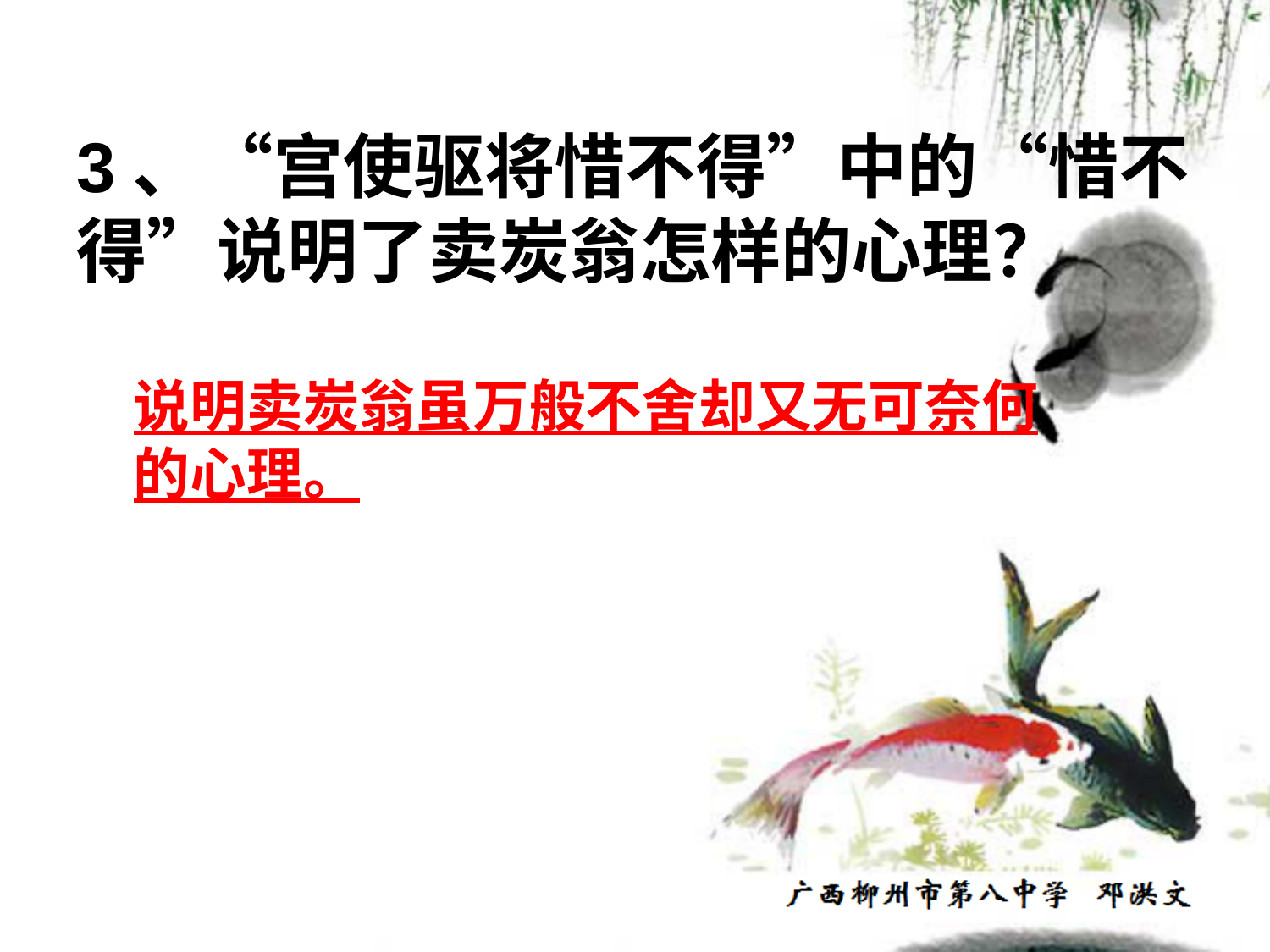

3、“宫使驱将惜不得”中的“惜不得”说明了卖炭翁怎样的心理？
说明卖炭翁虽万般不舍却又无可奈何的心理。